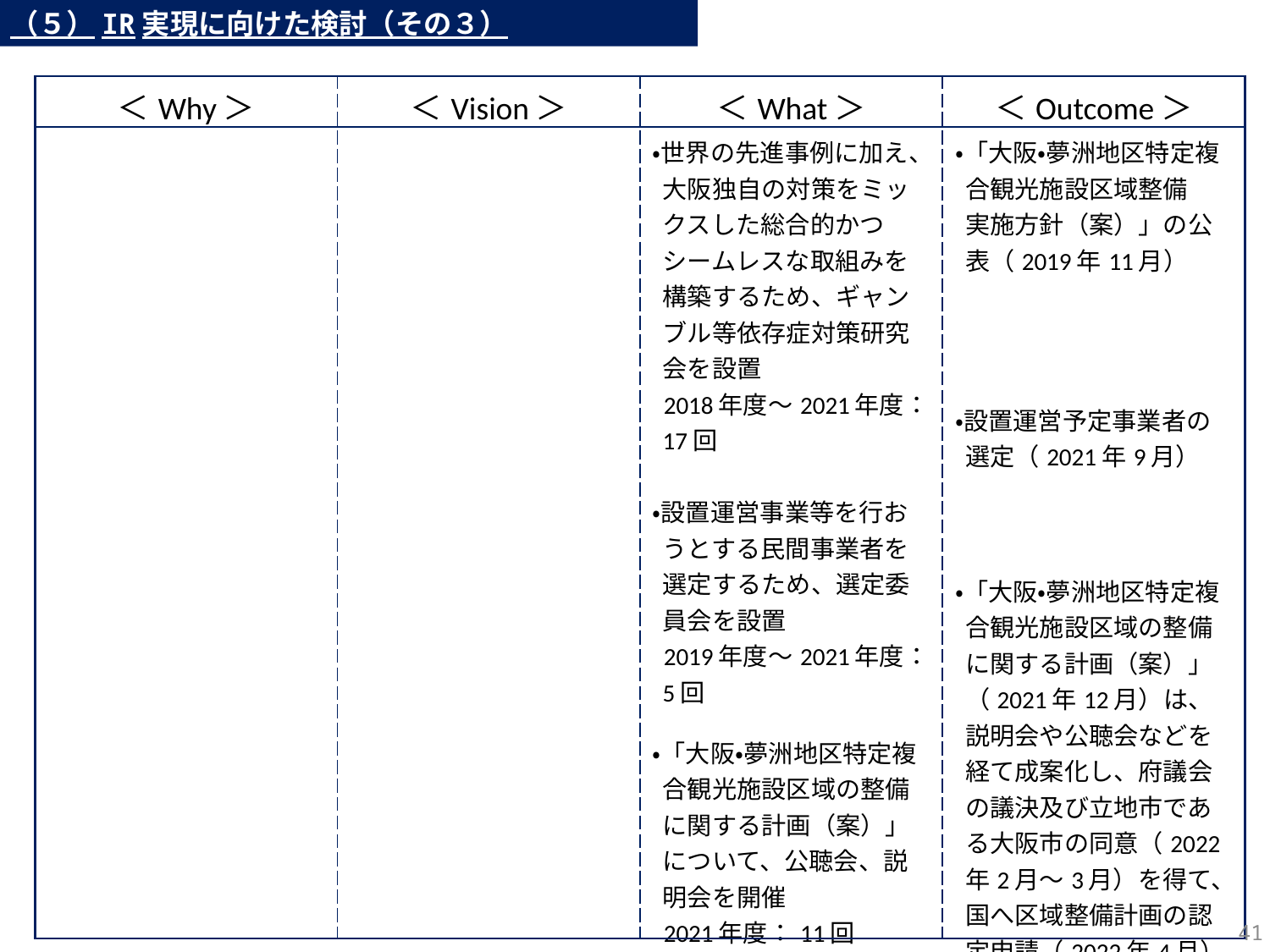

（５）IR実現に向けた検討（その３）
| ＜Why＞ | ＜Vision＞ | ＜What＞ | ＜Outcome＞ |
| --- | --- | --- | --- |
|  |  | ・世界の先進事例に加え、大阪独自の対策をミックスした総合的かつシームレスな取組みを構築するため、ギャンブル等依存症対策研究会を設置 2018年度～2021年度：17回 　 ・設置運営事業等を行おうとする民間事業者を選定するため、選定委員会を設置 2019年度～2021年度：5回 ・「大阪・夢洲地区特定複合観光施設区域の整備に関する計画（案）」について、公聴会、説明会を開催 2021年度：11回 | ・「大阪・夢洲地区特定複合観光施設区域整備　実施方針（案）」の公表（2019年11月） ・設置運営予定事業者の選定（2021年9月） ・「大阪・夢洲地区特定複合観光施設区域の整備に関する計画（案）」（2021年12月）は、説明会や公聴会などを経て成案化し、府議会の議決及び立地市である大阪市の同意（2022年2月～3月）を得て、国へ区域整備計画の認定申請（2022年4月）を行った。 |
41